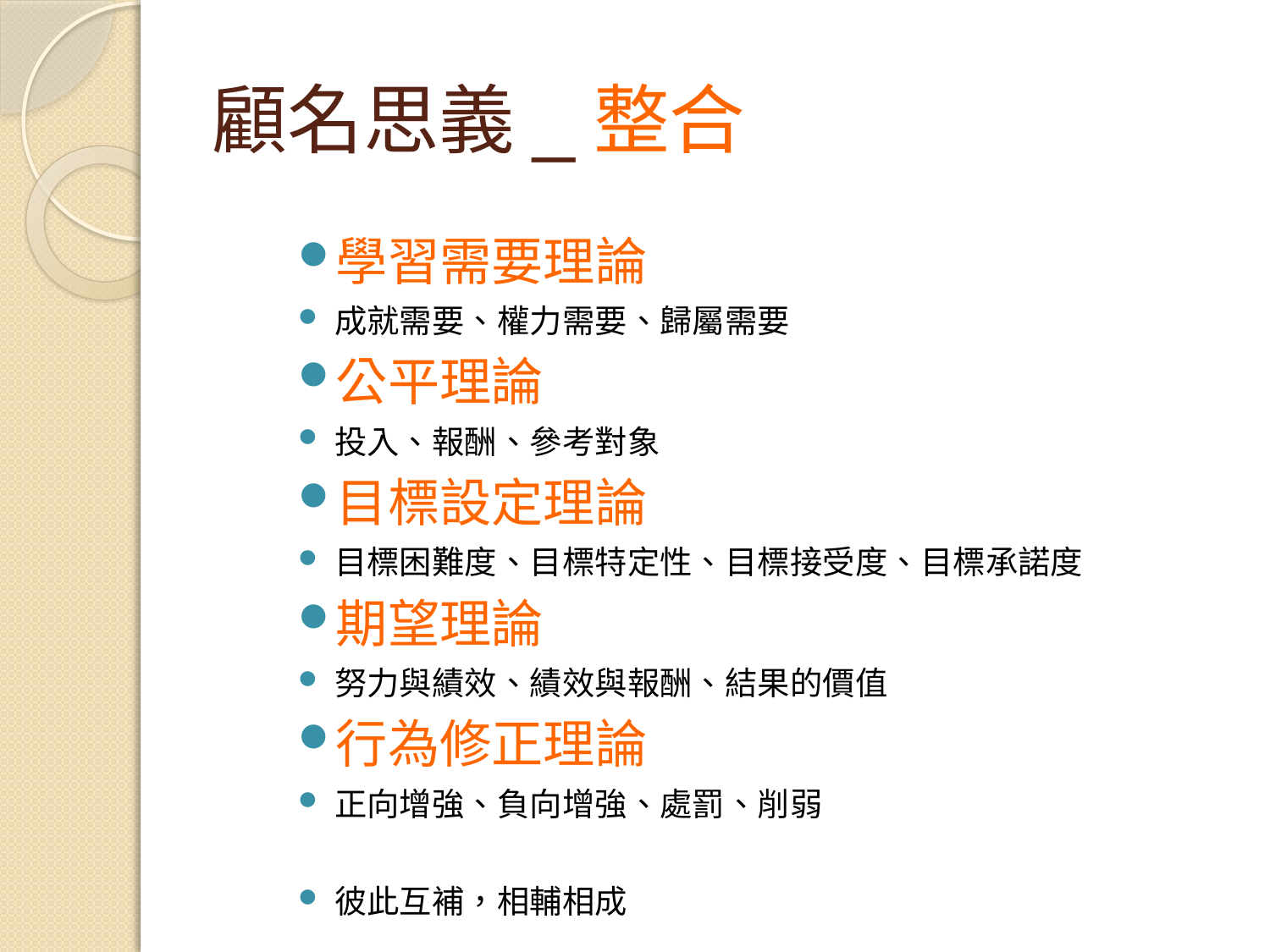

# 顧名思義_整合
學習需要理論
成就需要、權力需要、歸屬需要
公平理論
投入、報酬、參考對象
目標設定理論
目標困難度、目標特定性、目標接受度、目標承諾度
期望理論
努力與績效、績效與報酬、結果的價值
行為修正理論
正向增強、負向增強、處罰、削弱

彼此互補，相輔相成